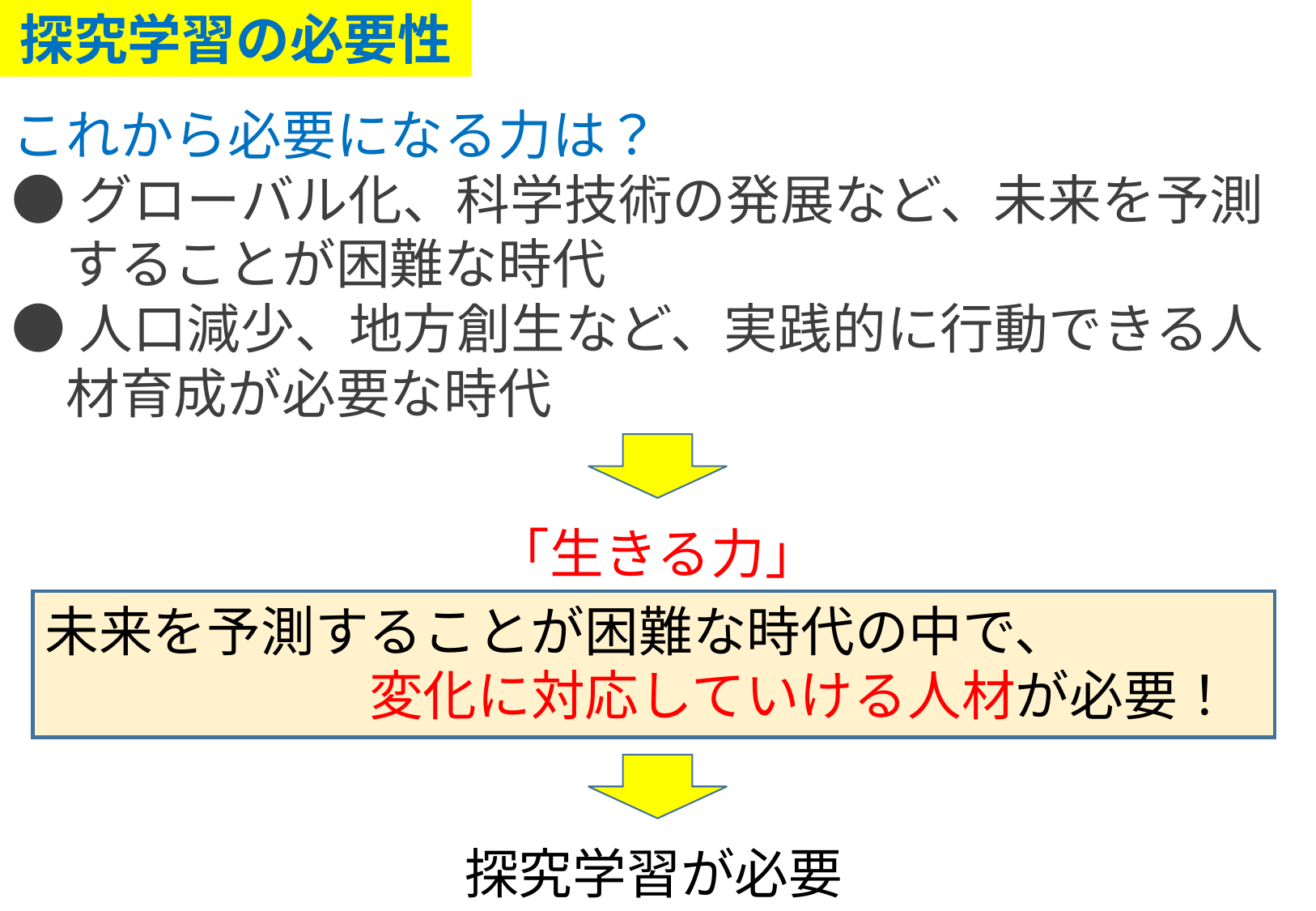

探究学習の必要性
これから必要になる力は？
●グローバル化、科学技術の発展など、未来を予測
　することが困難な時代
●人口減少、地方創生など、実践的に行動できる人
　材育成が必要な時代

「生きる力」
未来を予測することが困難な時代の中で、
　　　　　　変化に対応していける人材が必要！

探究学習が必要